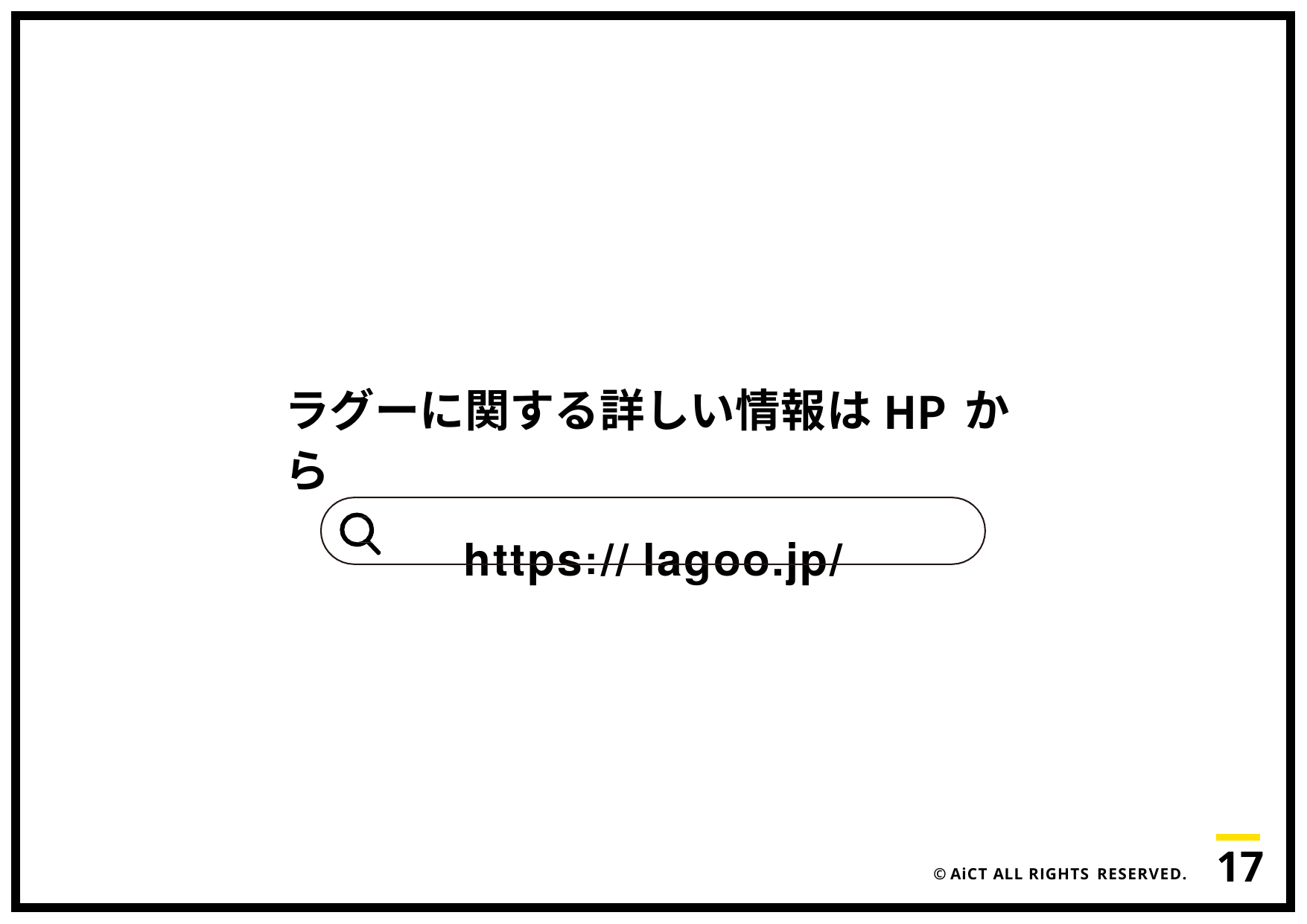

# ラグーに関する詳しい情報はHPから

https:// lagoo.jp/

17

© AiCT ALL RIGHTS RESERVED.